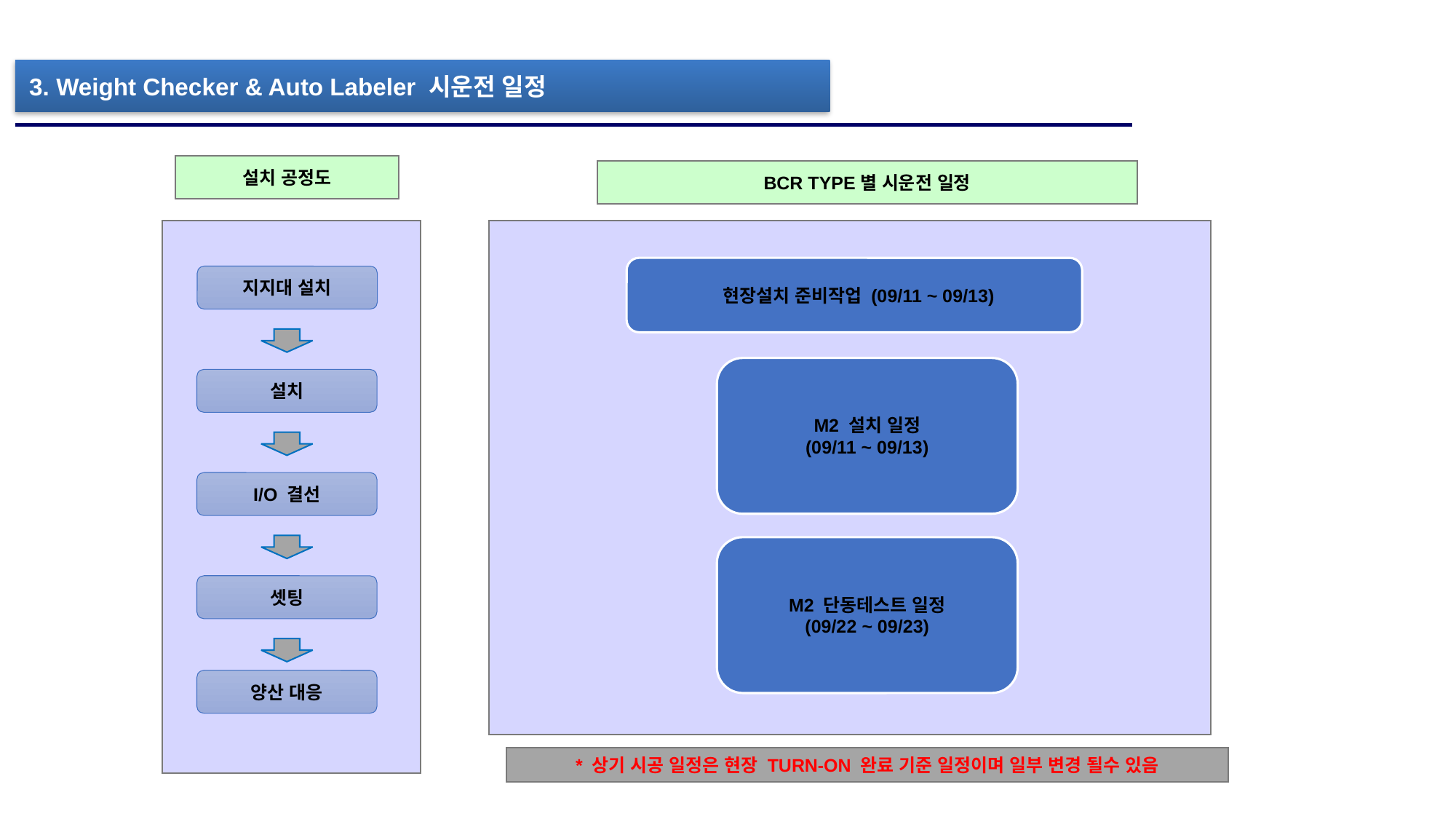

3. Weight Checker & Auto Labeler 시운전 일정
설치 공정도
BCR TYPE별 시운전 일정

 현장설치 준비작업 (09/11 ~ 09/13)
지지대 설치

M2 설치 일정
(09/11 ~ 09/13)
설치

I/O 결선

M2 단동테스트 일정
(09/22 ~ 09/23)
셋팅

양산 대응
* 상기 시공 일정은 현장 TURN-ON 완료 기준 일정이며 일부 변경 될수 있음